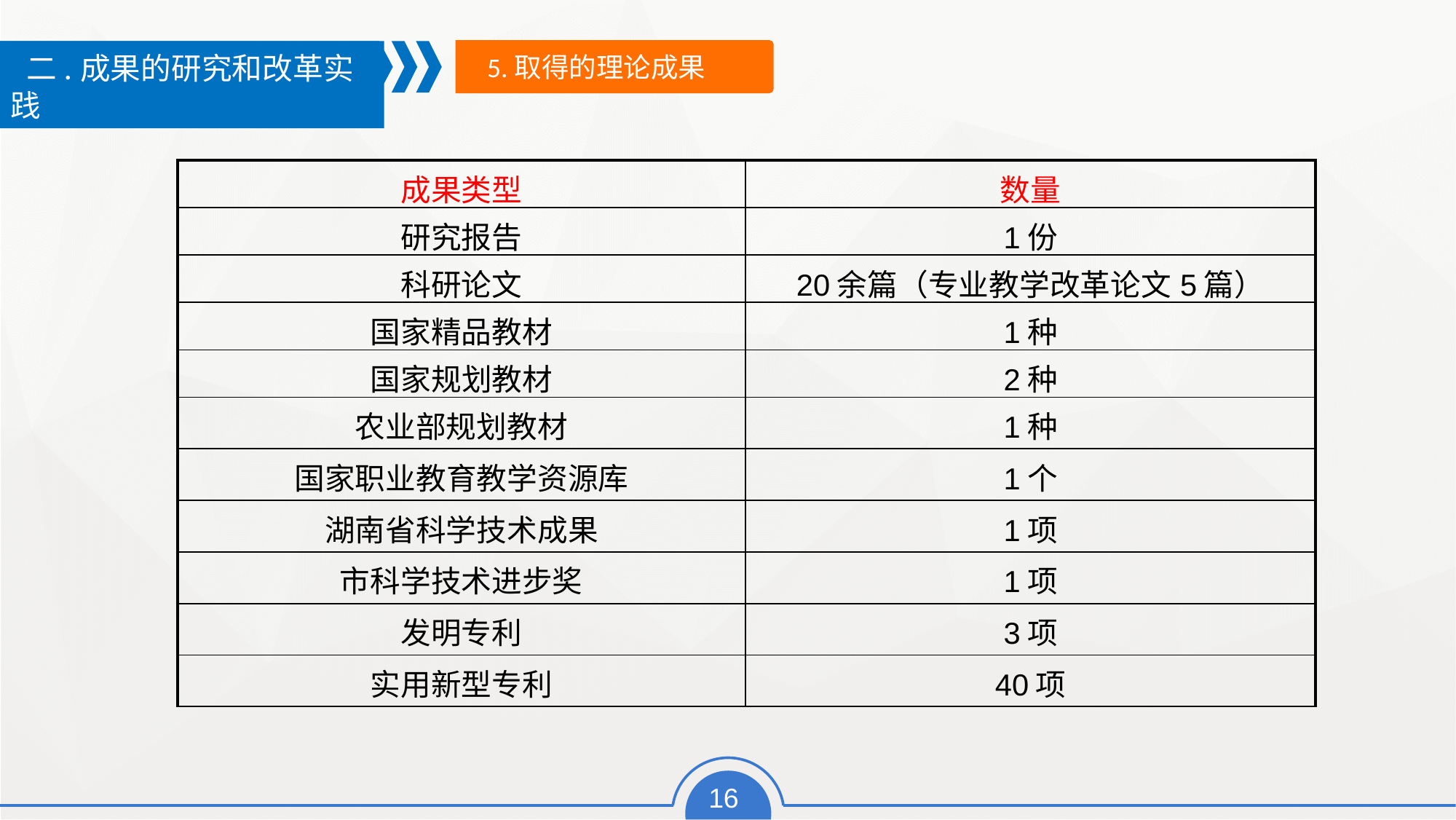

5.取得的理论成果
 二.成果的研究和改革实践
| 成果类型 | 数量 |
| --- | --- |
| 研究报告 | 1份 |
| 科研论文 | 20余篇（专业教学改革论文5篇） |
| 国家精品教材 | 1种 |
| 国家规划教材 | 2种 |
| 农业部规划教材 | 1种 |
| 国家职业教育教学资源库 | 1个 |
| 湖南省科学技术成果 | 1项 |
| 市科学技术进步奖 | 1项 |
| 发明专利 | 3项 |
| 实用新型专利 | 40项 |